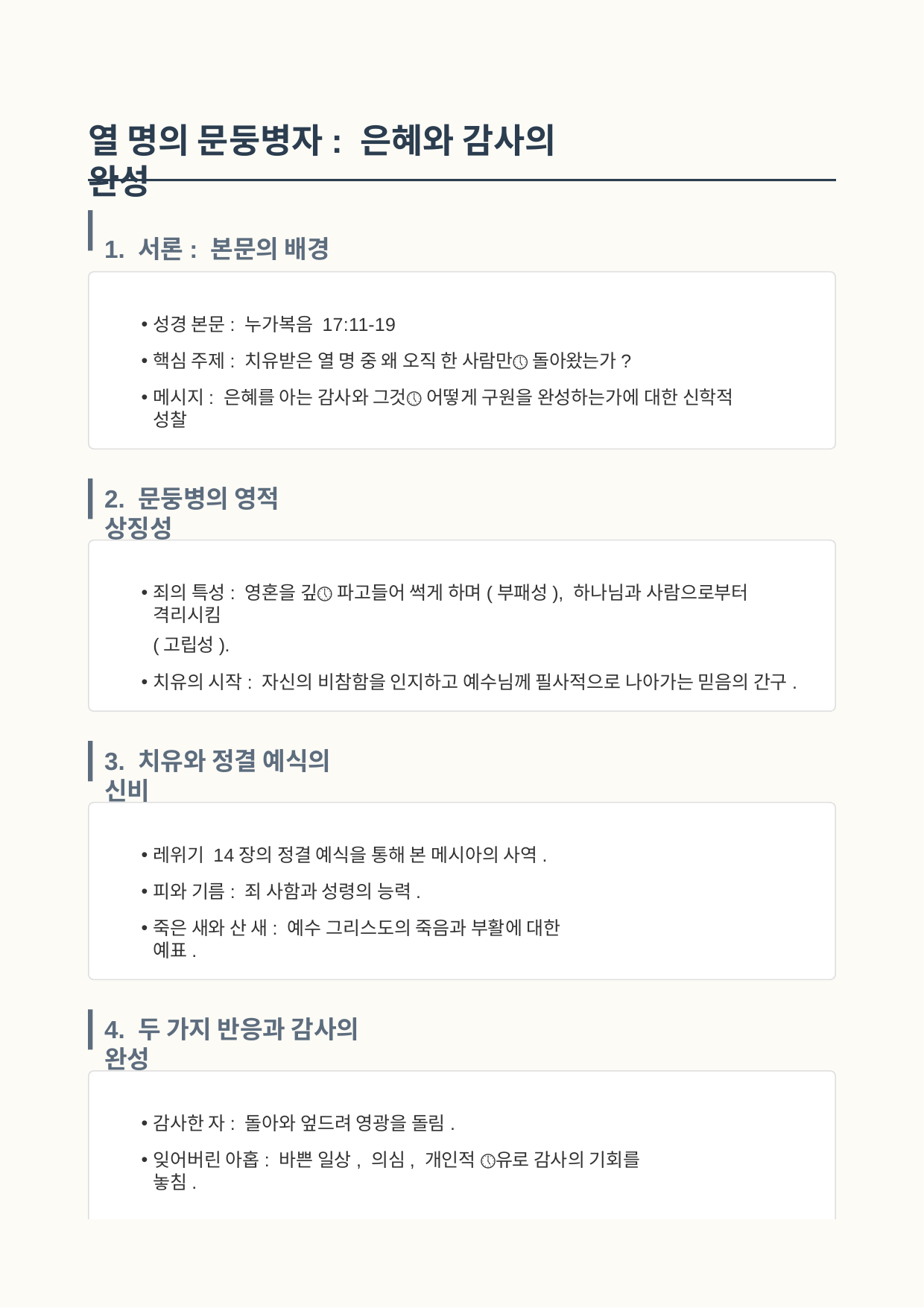

열 명의 문둥병자: 은혜와 감사의 완성

1. 서론: 본문의 배경

성경 본문: 누가복음 17:11-19
핵심 주제: 치유받은 열 명 중 왜 오직 한 사람만🕔 돌아왔는가?
메시지: 은혜를 아는 감사와 그것🕔 어떻게 구원을 완성하는가에 대한 신학적 성찰

2. 문둥병의 영적 상징성

죄의 특성: 영혼을 깊🕔 파고들어 썩게 하며(부패성), 하나님과 사람으로부터 격리시킴
(고립성).
치유의 시작: 자신의 비참함을 인지하고 예수님께 필사적으로 나아가는 믿음의 간구.

3. 치유와 정결 예식의 신비

레위기 14장의 정결 예식을 통해 본 메시아의 사역.
피와 기름: 죄 사함과 성령의 능력.
죽은 새와 산 새: 예수 그리스도의 죽음과 부활에 대한 예표.

4. 두 가지 반응과 감사의 완성

감사한 자: 돌아와 엎드려 영광을 돌림.
잊어버린 아홉: 바쁜 일상, 의심, 개인적 🕔유로 감사의 기회를 놓침.